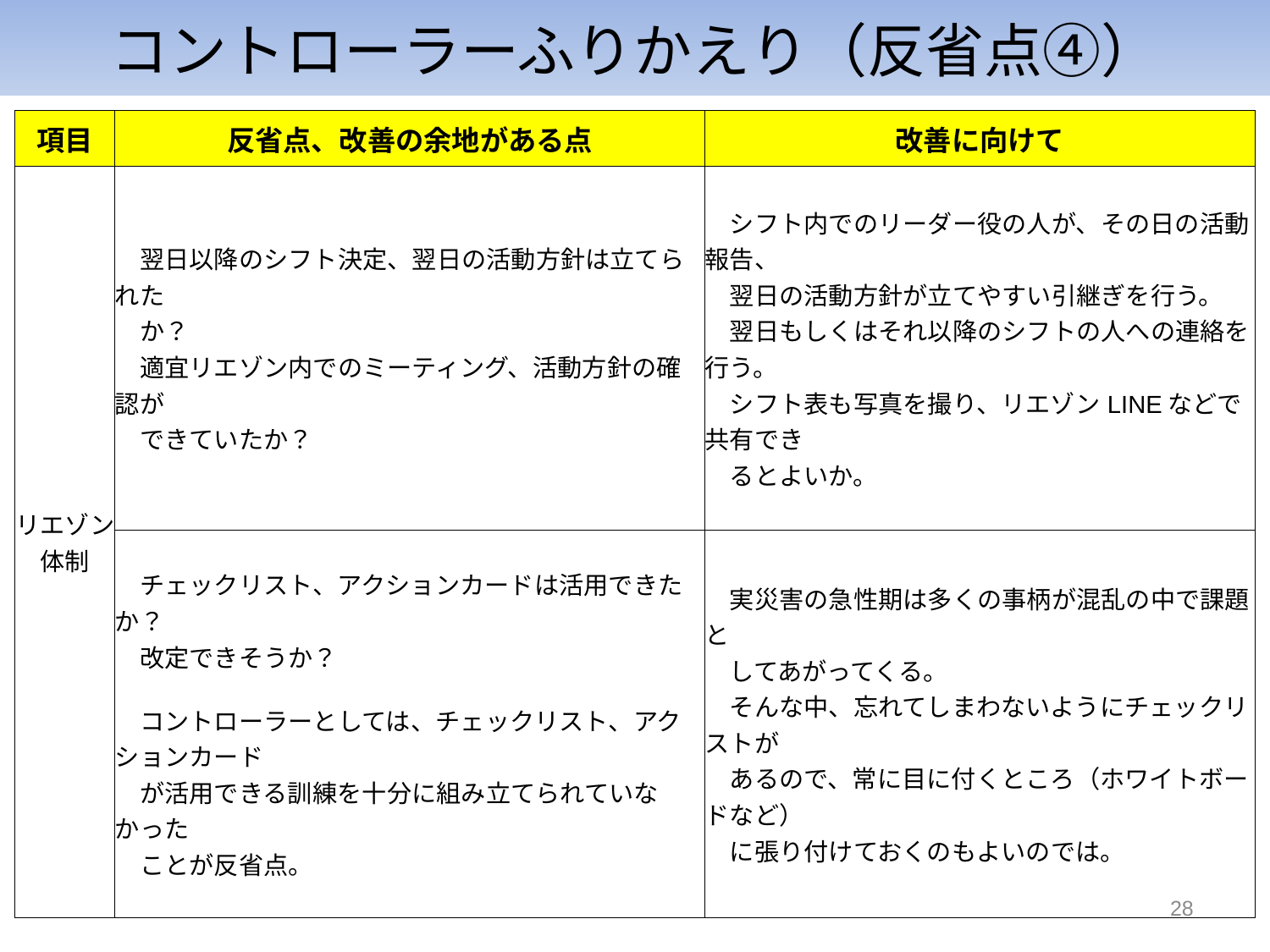

コントローラーふりかえり（反省点④）
| 項目 | 反省点、改善の余地がある点 | 改善に向けて |
| --- | --- | --- |
| リエゾン体制 | 翌日以降のシフト決定、翌日の活動方針は立てられた 　か？ 　適宜リエゾン内でのミーティング、活動方針の確認が 　できていたか？ | シフト内でのリーダー役の人が、その日の活動報告、 　翌日の活動方針が立てやすい引継ぎを行う。 　翌日もしくはそれ以降のシフトの人への連絡を行う。 　シフト表も写真を撮り、リエゾンLINEなどで共有でき 　るとよいか。 |
|  | チェックリスト、アクションカードは活用できたか？ 　改定できそうか？ 　コントローラーとしては、チェックリスト、アクションカード 　が活用できる訓練を十分に組み立てられていなかった 　ことが反省点。 | 実災害の急性期は多くの事柄が混乱の中で課題と 　してあがってくる。 　そんな中、忘れてしまわないようにチェックリストが 　あるので、常に目に付くところ（ホワイトボードなど） 　に張り付けておくのもよいのでは。 |
28